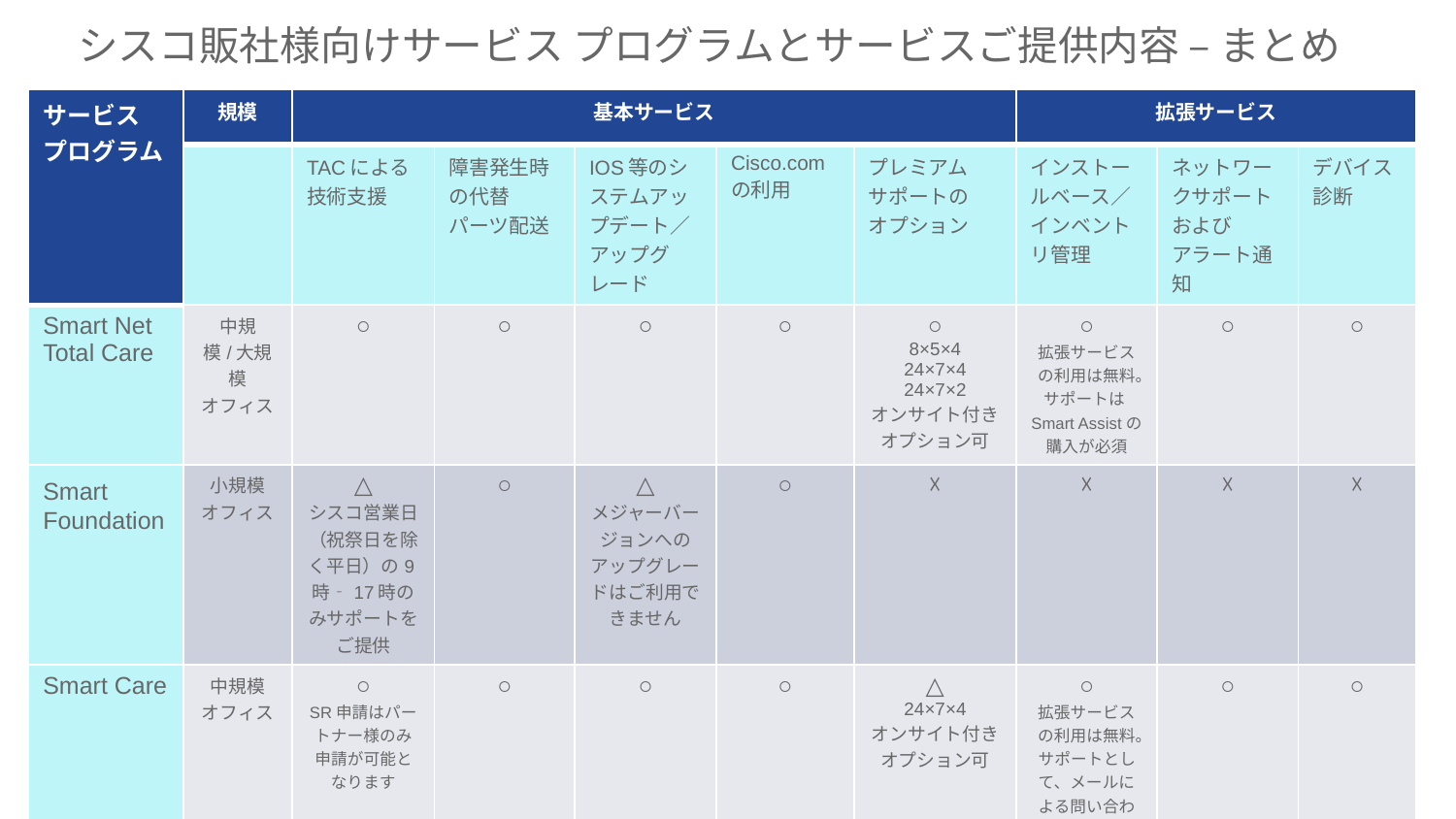

# シスコ販社様向けサービス プログラムとサービスご提供内容 – まとめ
| サービス プログラム | 規模 | 基本サービス |  |  |  |  | 拡張サービス |  |  |
| --- | --- | --- | --- | --- | --- | --- | --- | --- | --- |
|  |  | TACによる技術支援 | 障害発生時の代替 パーツ配送 | IOS等のシステムアップデート／アップグレード | Cisco.comの利用 | プレミアム サポートの オプション | インストールベース／ インベントリ管理 | ネットワークサポート および アラート通知 | デバイス診断 |
| Smart Net Total Care | 中規模/大規模 オフィス | ○ | ○ | ○ | ○ | ○ 8×5×4 24×7×4 24×7×2 オンサイト付き オプション可 | ○ 拡張サービスの利用は無料。 サポートはSmart Assistの購入が必須 | ○ | ○ |
| Smart　 Foundation | 小規模 オフィス | △ シスコ営業日（祝祭日を除く平日）の9時‐17時のみサポートをご提供 | ○ | △ メジャーバージョンへのアップグレードはご利用できません | ○ | ☓ | ☓ | ☓ | ☓ |
| Smart Care | 中規模 オフィス | ○ SR申請はパートナー様のみ申請が可能となります | ○ | ○ | ○ | △ 24×7×4 オンサイト付き オプション可 | ○ 拡張サービスの利用は無料。 サポートとして、メールによる問い合わせ可能 | ○ | ○ |